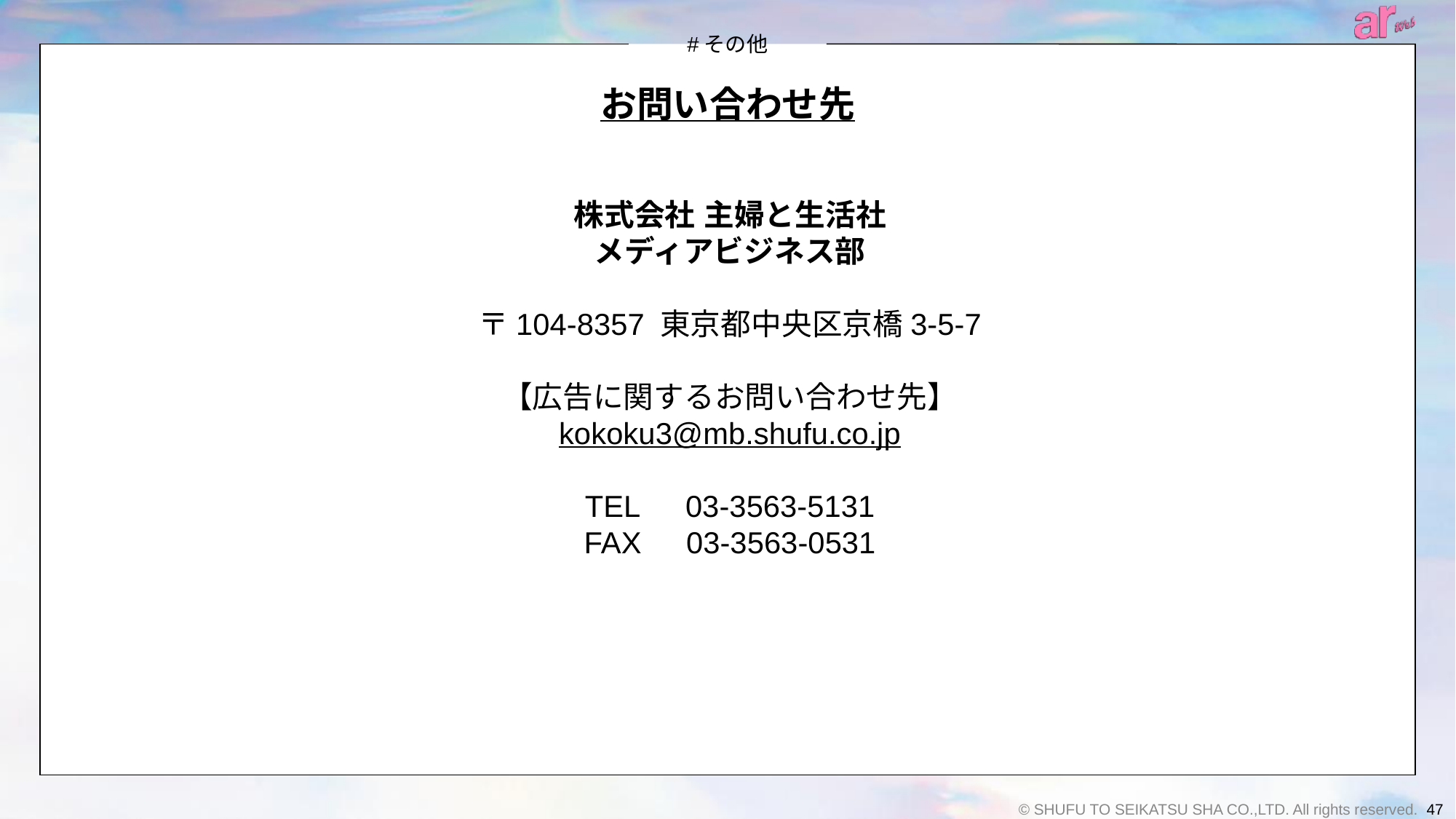

# お問い合わせ先
株式会社 主婦と生活社
メディアビジネス部

〒104-8357 東京都中央区京橋3-5-7

【広告に関するお問い合わせ先】
kokoku3@mb.shufu.co.jp

TEL　03-3563-5131
FAX　03-3563-0531
© SHUFU TO SEIKATSU SHA CO.,LTD. All rights reserved.
47